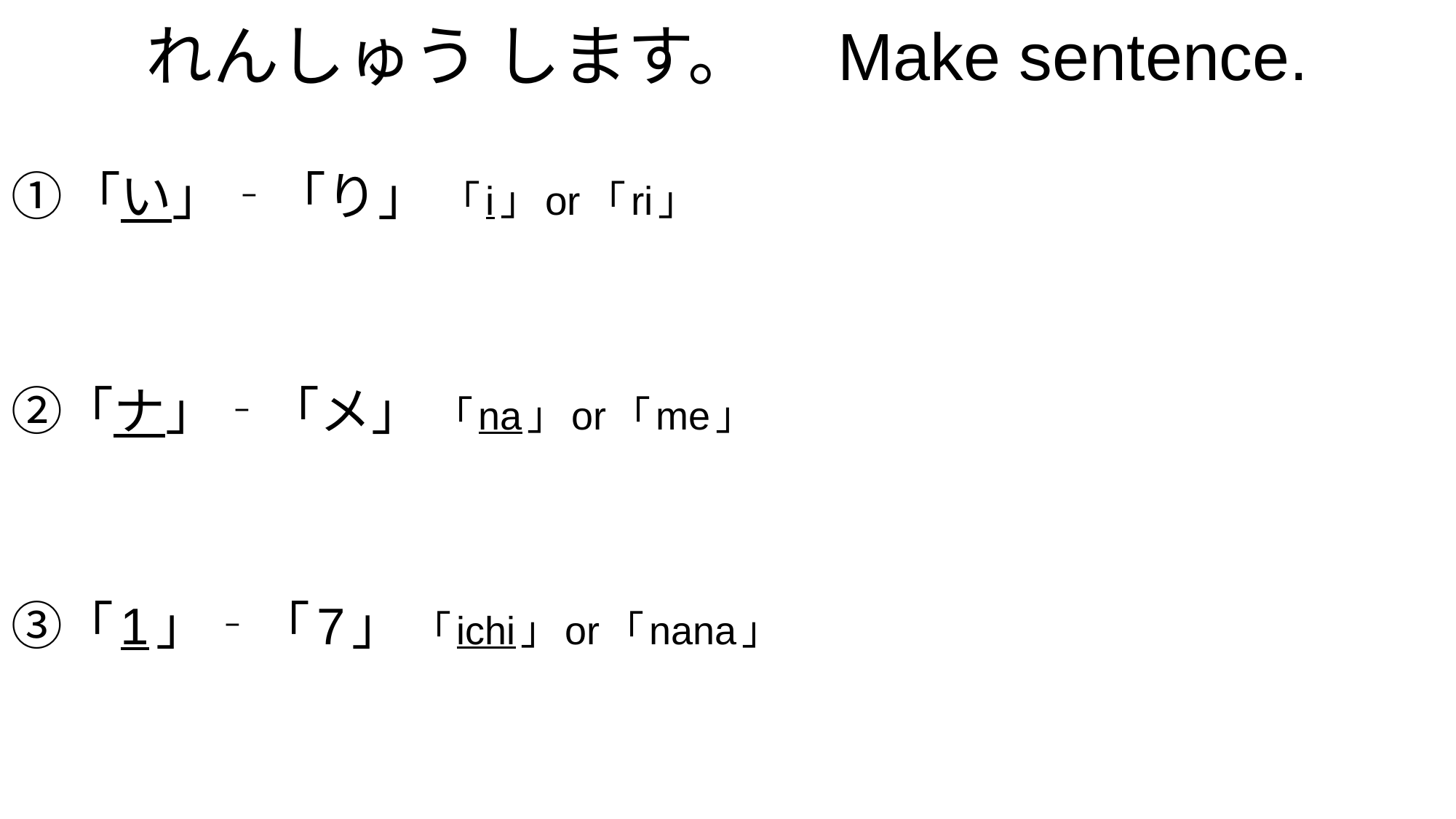

# れんしゅう します。　Make sentence.
①「い」‐「り」 「i」or「ri」
　　　これは　「い」ですか　「り」ですか。 「い」です。
②「ナ」‐「メ」 「na」or「me」
　　　これは　「ナ」ですか　「メ」ですか。「ナ」です。
③「1」‐「7」 「ichi」or「nana」
　　　これは　「1」ですか　「7」ですか。「1」です。